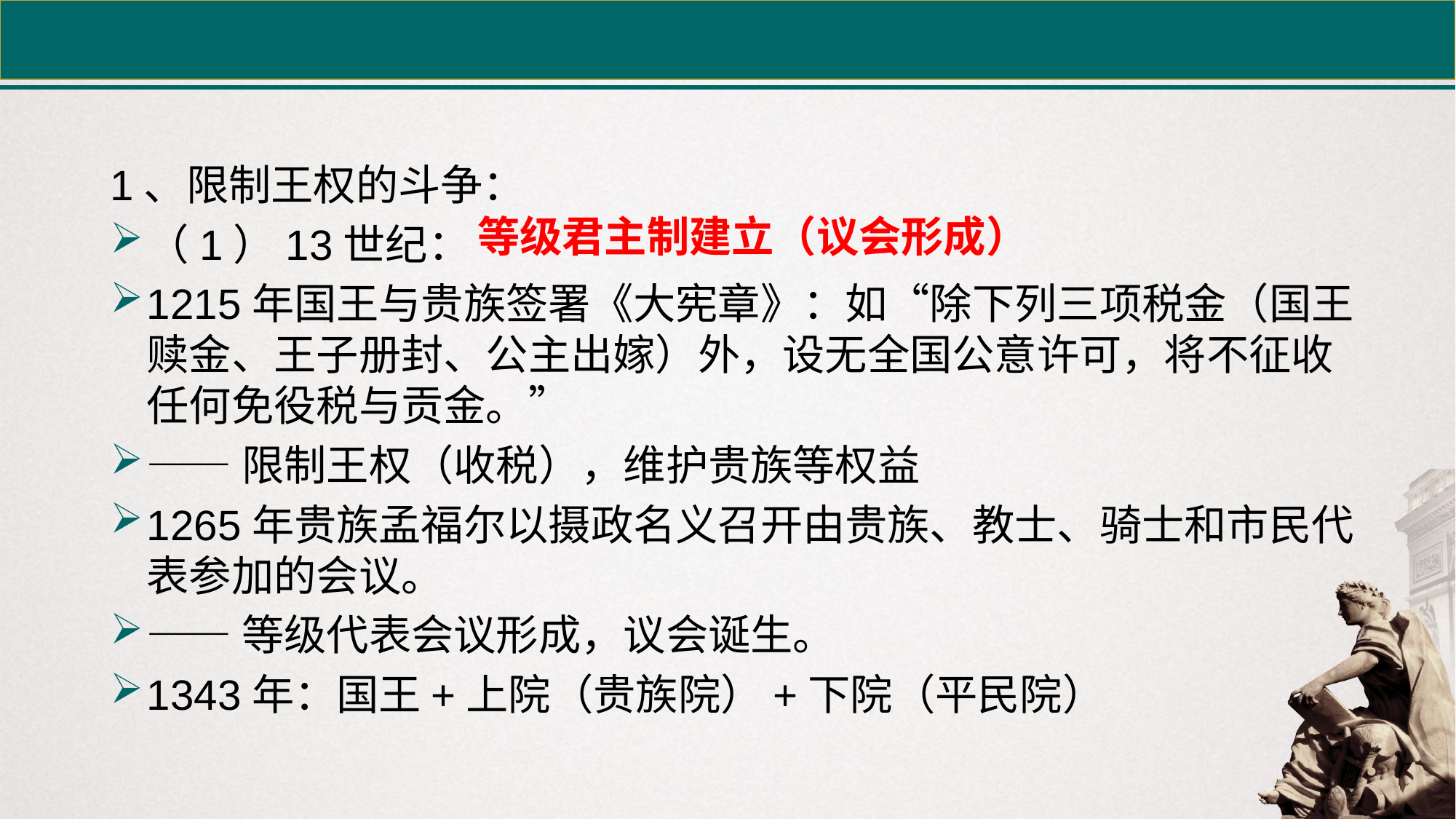

1、限制王权的斗争：
（1）13世纪：
1215年国王与贵族签署《大宪章》：如“除下列三项税金（国王赎金、王子册封、公主出嫁）外，设无全国公意许可，将不征收任何免役税与贡金。”
——限制王权（收税），维护贵族等权益
1265年贵族孟福尔以摄政名义召开由贵族、教士、骑士和市民代表参加的会议。
——等级代表会议形成，议会诞生。
1343年：国王+上院（贵族院）+下院（平民院）
等级君主制建立（议会形成）